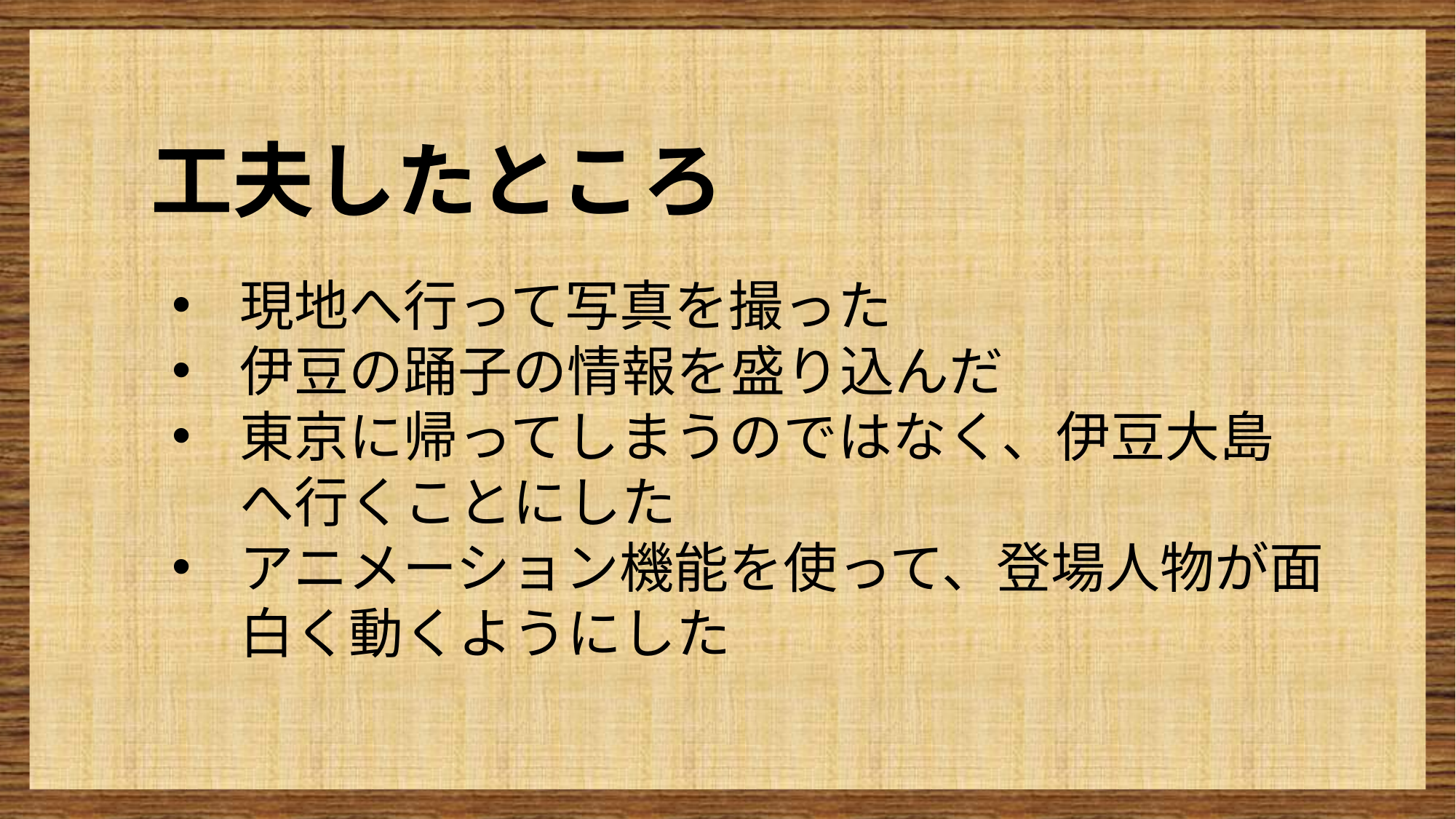

工夫したところ
現地へ行って写真を撮った
伊豆の踊子の情報を盛り込んだ
東京に帰ってしまうのではなく、伊豆大島へ行くことにした
アニメーション機能を使って、登場人物が面白く動くようにした